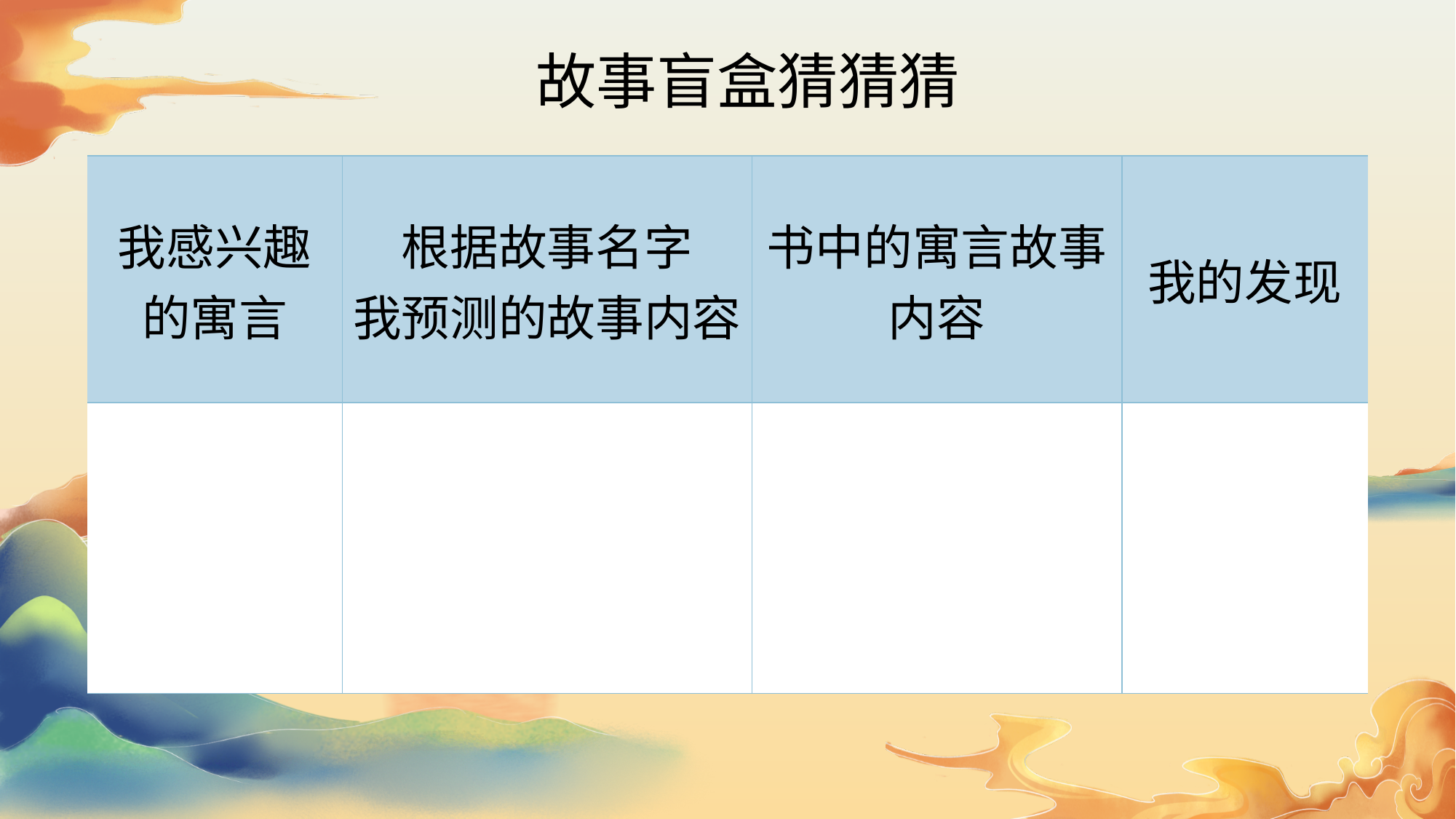

故事盲盒猜猜猜
| 我感兴趣的寓言 | 根据故事名字 我预测的故事内容 | 书中的寓言故事内容 | 我的发现 |
| --- | --- | --- | --- |
|  |  |  |  |